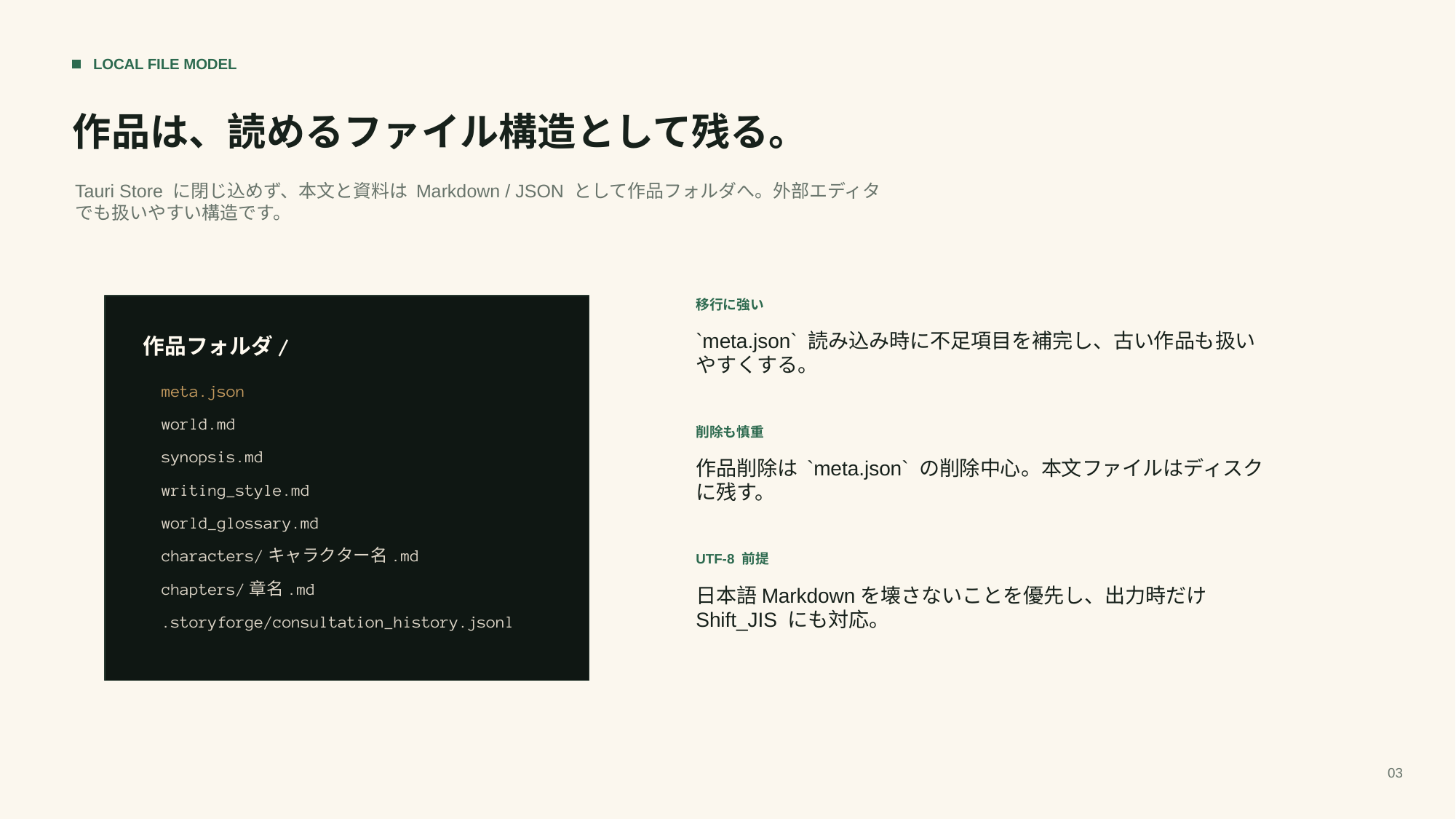

LOCAL FILE MODEL

作品は、読めるファイル構造として残る。
Tauri Store に閉じ込めず、本文と資料は Markdown / JSON として作品フォルダへ。外部エディタでも扱いやすい構造です。

移行に強い
`meta.json` 読み込み時に不足項目を補完し、古い作品も扱いやすくする。
作品フォルダ/
  meta.json
  world.md
削除も慎重
  synopsis.md
作品削除は `meta.json` の削除中心。本文ファイルはディスクに残す。
  writing_style.md
  world_glossary.md
  characters/キャラクター名.md
UTF-8 前提
  chapters/章名.md
日本語Markdownを壊さないことを優先し、出力時だけ Shift_JIS にも対応。
  .storyforge/consultation_history.jsonl
03